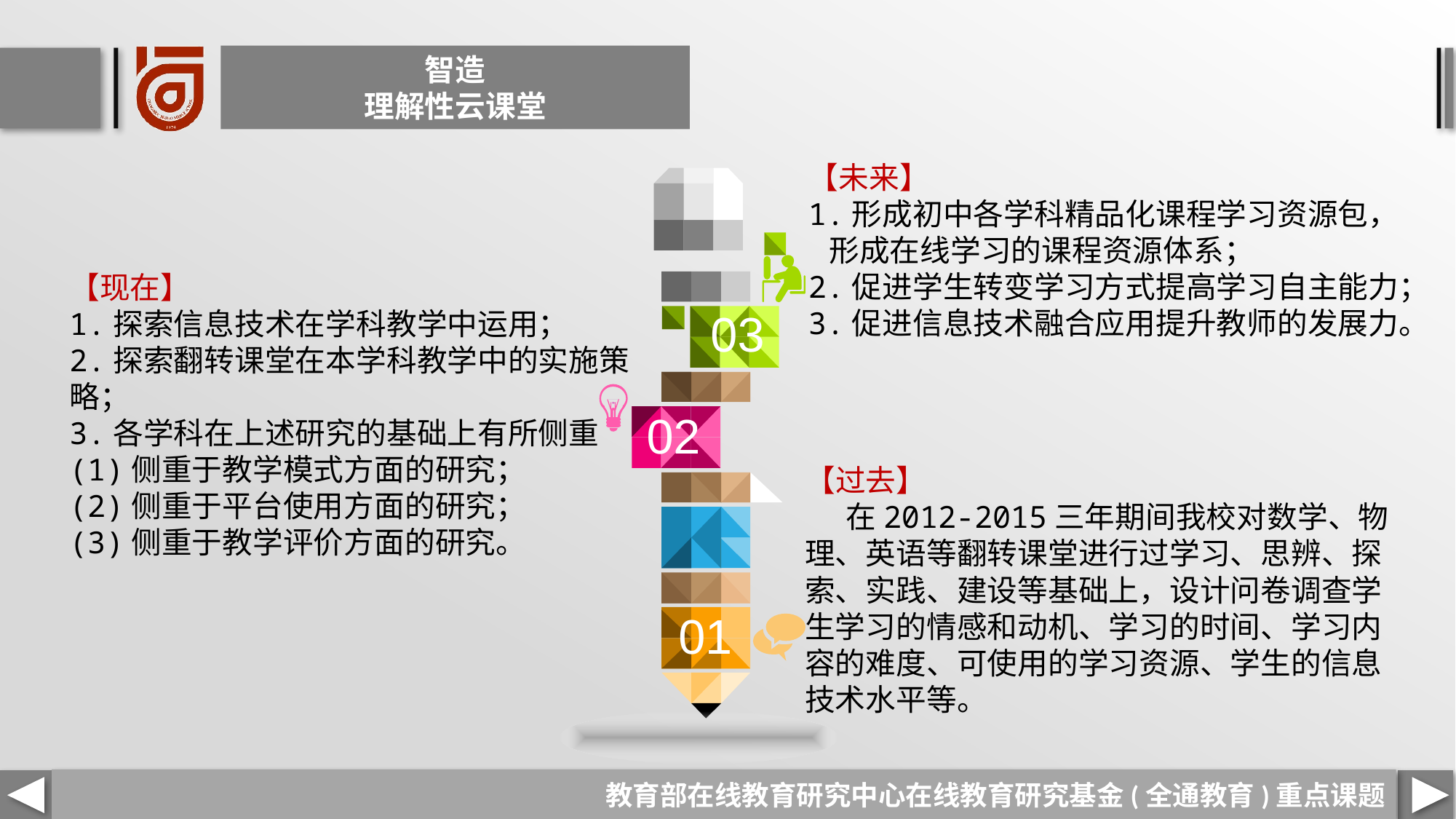

智造
理解性云课堂
【未来】
1.形成初中各学科精品化课程学习资源包，
  形成在线学习的课程资源体系；
2.促进学生转变学习方式提高学习自主能力；
3.促进信息技术融合应用提升教师的发展力。

【现在】
1.探索信息技术在学科教学中运用；
2.探索翻转课堂在本学科教学中的实施策略；
3.各学科在上述研究的基础上有所侧重
(1)侧重于教学模式方面的研究；
(2)侧重于平台使用方面的研究；
(3)侧重于教学评价方面的研究。

03

02

【过去】
     在2012-2015三年期间我校对数学、物理、英语等翻转课堂进行过学习、思辨、探索、实践、建设等基础上，设计问卷调查学生学习的情感和动机、学习的时间、学习内容的难度、可使用的学习资源、学生的信息技术水平等。

01